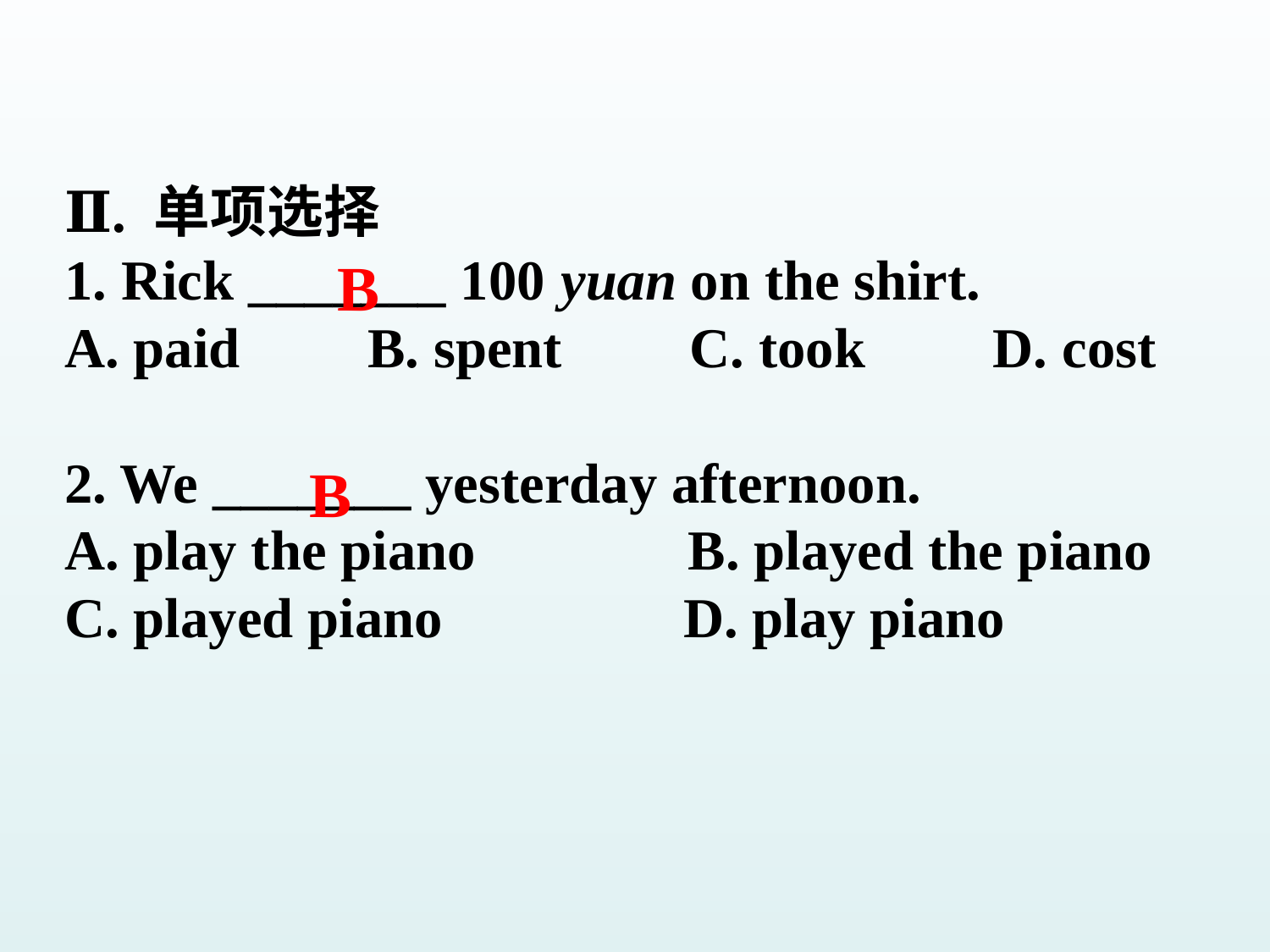

Ⅱ. 单项选择
1. Rick _______ 100 yuan on the shirt.
A. paid         B. spent         C. took         D. cost

2. We _______ yesterday afternoon.
A. play the piano               B. played the piano
C. played piano                 D. play piano
B
B